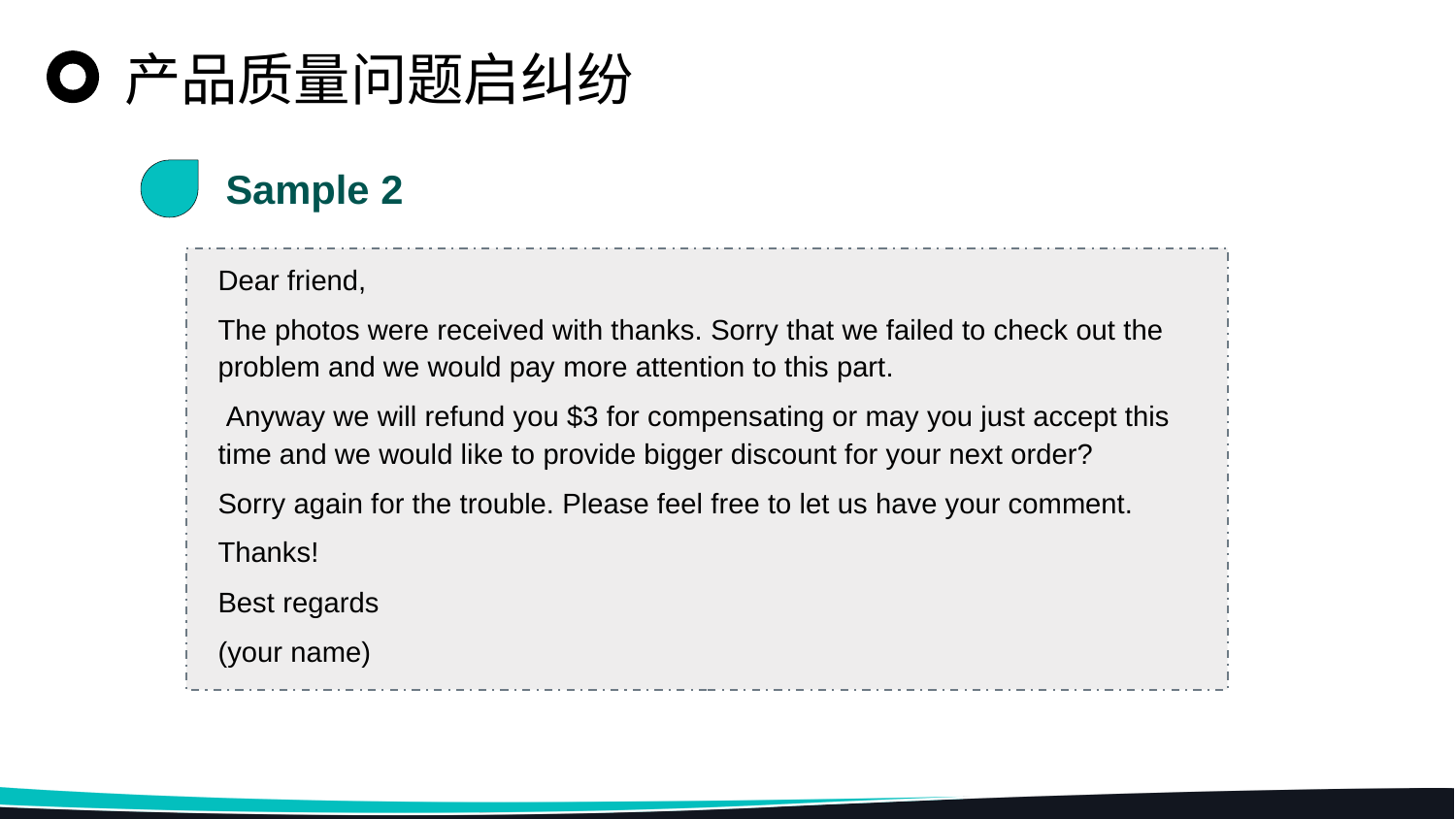

产品质量问题启纠纷
Sample 2

Dear friend,
The photos were received with thanks. Sorry that we failed to check out the problem and we would pay more attention to this part.
 Anyway we will refund you $3 for compensating or may you just accept this time and we would like to provide bigger discount for your next order?
Sorry again for the trouble. Please feel free to let us have your comment.
Thanks!
Best regards
(your name)